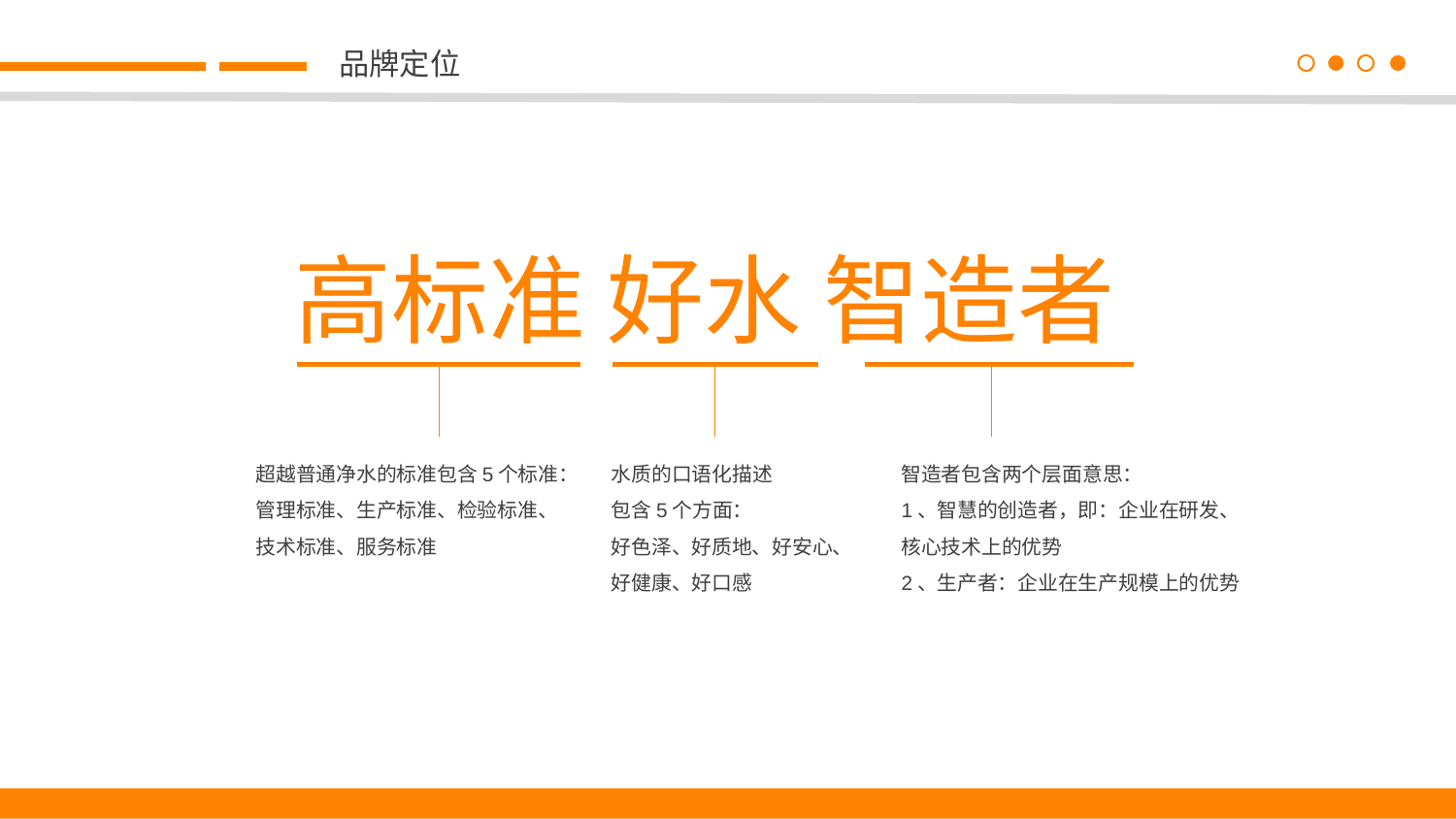

品牌定位
高标准 好水 智造者
超越普通净水的标准包含5个标准：
管理标准、生产标准、检验标准、技术标准、服务标准

水质的口语化描述
包含5个方面：
好色泽、好质地、好安心、好健康、好口感
智造者包含两个层面意思：
1、智慧的创造者，即：企业在研发、核心技术上的优势
2、生产者：企业在生产规模上的优势